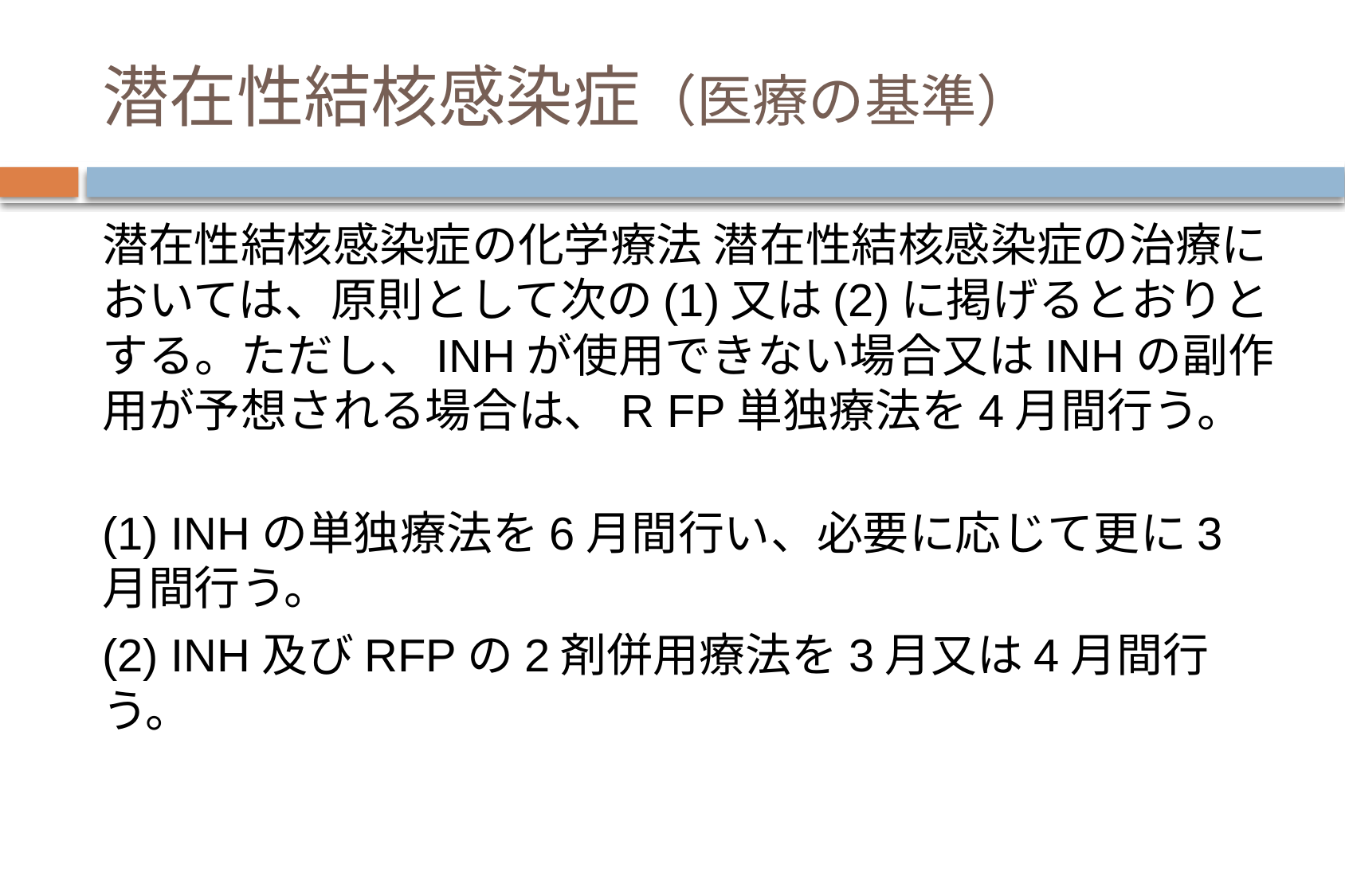

# 潜在性結核感染症（医療の基準）
潜在性結核感染症の化学療法 潜在性結核感染症の治療においては、原則として次の(1)又は(2)に掲げるとおりと する。ただし、INHが使用できない場合又はINHの副作用が予想される場合は、R FP単独療法を4月間行う。
(1) INHの単独療法を6月間行い、必要に応じて更に3月間行う。
(2) INH及びRFPの2剤併用療法を3月又は4月間行う。